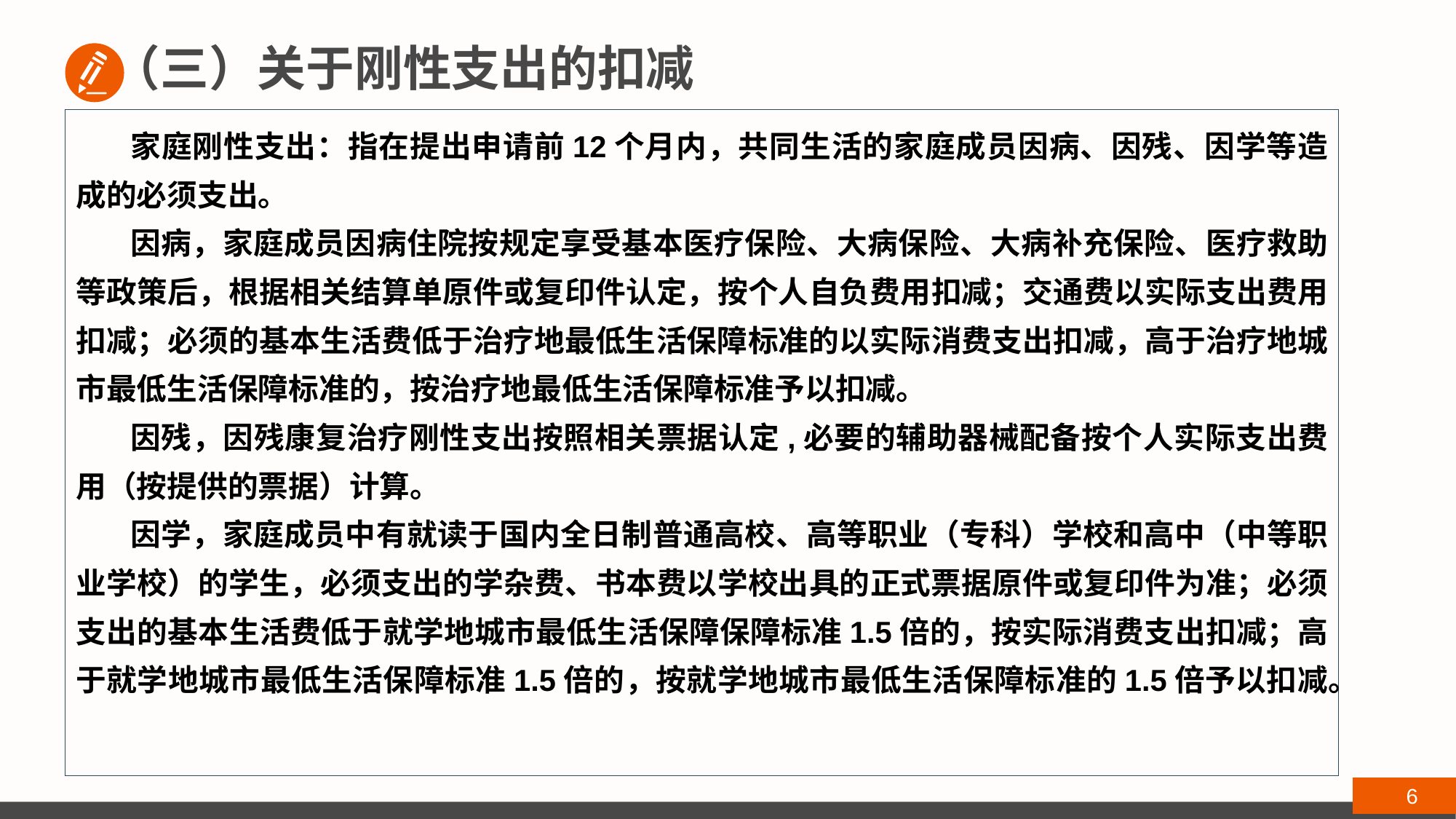

（三）关于刚性支出的扣减

家庭刚性支出：指在提出申请前12个月内，共同生活的家庭成员因病、因残、因学等造成的必须支出。
因病，家庭成员因病住院按规定享受基本医疗保险、大病保险、大病补充保险、医疗救助等政策后，根据相关结算单原件或复印件认定，按个人自负费用扣减；交通费以实际支出费用扣减；必须的基本生活费低于治疗地最低生活保障标准的以实际消费支出扣减，高于治疗地城市最低生活保障标准的，按治疗地最低生活保障标准予以扣减。
因残，因残康复治疗刚性支出按照相关票据认定,必要的辅助器械配备按个人实际支出费用（按提供的票据）计算。
因学，家庭成员中有就读于国内全日制普通高校、高等职业（专科）学校和高中（中等职业学校）的学生，必须支出的学杂费、书本费以学校出具的正式票据原件或复印件为准；必须支出的基本生活费低于就学地城市最低生活保障保障标准1.5倍的，按实际消费支出扣减；高于就学地城市最低生活保障标准1.5倍的，按就学地城市最低生活保障标准的1.5倍予以扣减。